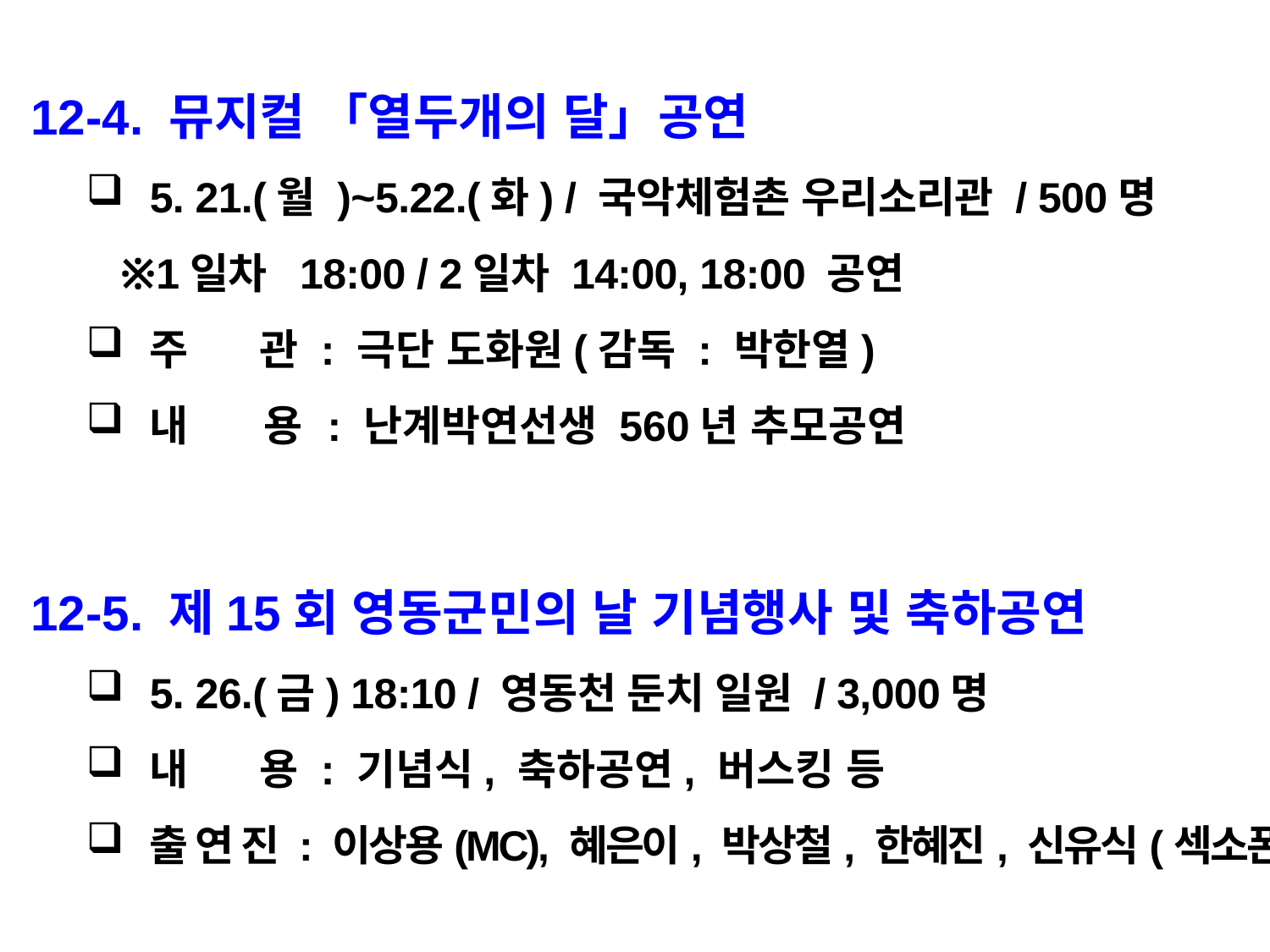

12-4. 뮤지컬 「열두개의 달」공연
5. 21.(월 )~5.22.(화) / 국악체험촌 우리소리관 / 500명
   ※1일차  18:00 / 2일차 14:00, 18:00 공연
주      관 : 극단 도화원(감독 : 박한열)
내     용 : 난계박연선생 560년 추모공연

12-5. 제15회 영동군민의 날 기념행사 및 축하공연
5. 26.(금) 18:10 / 영동천 둔치 일원 / 3,000명
내      용 : 기념식, 축하공연, 버스킹 등
출 연 진 : 이상용(MC), 혜은이, 박상철, 한혜진, 신유식(섹소폰) 등